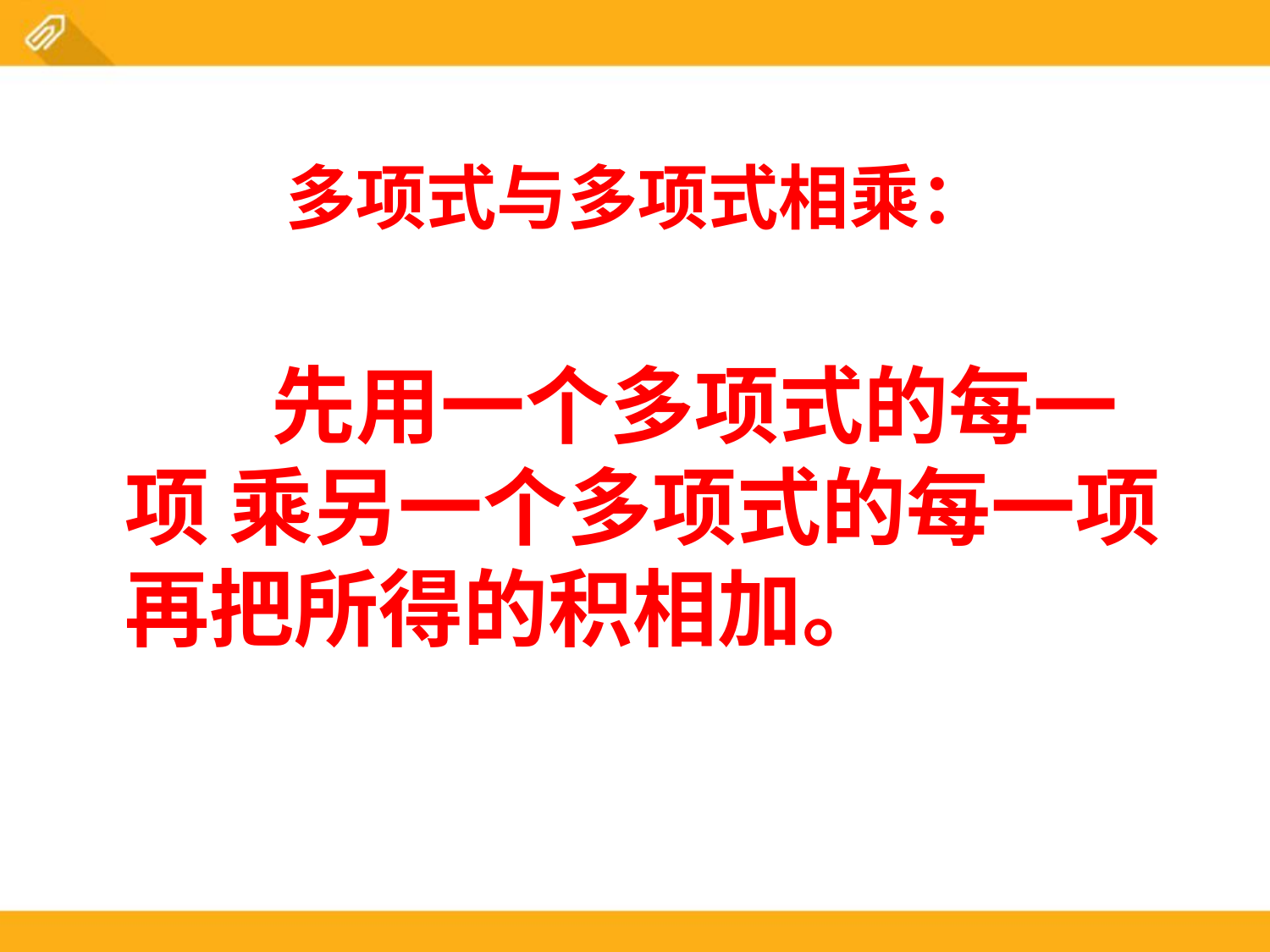

# 多项式与多项式相乘：
         先用一个多项式的每一项 乘另一个多项式的每一项再把所得的积相加。